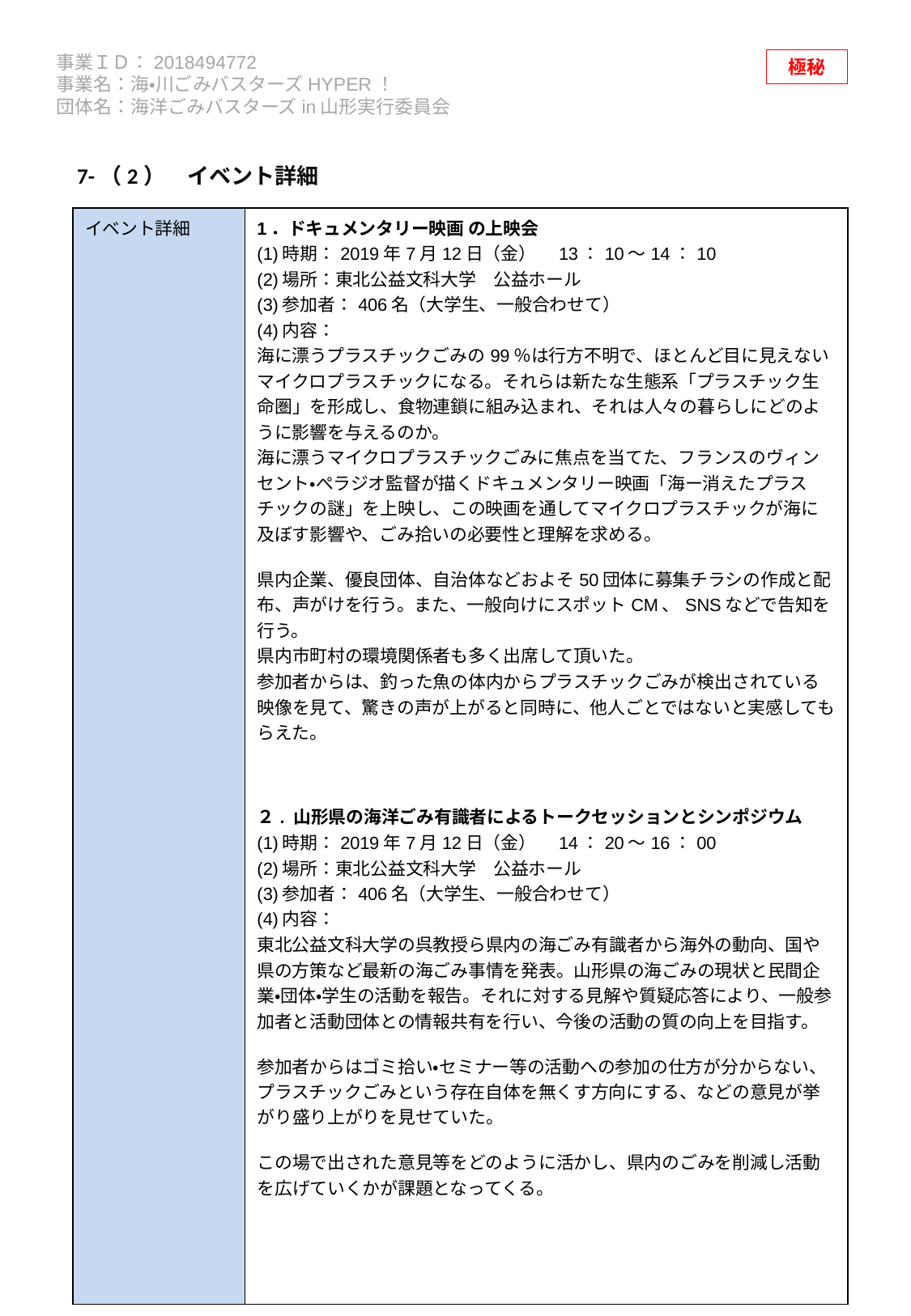

7-（2）　イベント詳細
| イベント詳細 | 1．ドキュメンタリー映画 の上映会 (1)時期：2019年7月12日（金）　13：10～14：10 (2)場所：東北公益文科大学　公益ホール (3)参加者：406名（大学生、一般合わせて） (4)内容： 海に漂うプラスチックごみの99％は行方不明で、ほとんど目に見えないマイクロプラスチックになる。それらは新たな生態系「プラスチック生命圏」を形成し、食物連鎖に組み込まれ、それは人々の暮らしにどのように影響を与えるのか。 海に漂うマイクロプラスチックごみに焦点を当てた、フランスのヴィンセント・ぺラジオ監督が描くドキュメンタリー映画「海ー消えたプラスチックの謎」を上映し、この映画を通してマイクロプラスチックが海に及ぼす影響や、ごみ拾いの必要性と理解を求める。 県内企業、優良団体、自治体などおよそ50団体に募集チラシの作成と配布、声がけを行う。また、一般向けにスポットCM、SNSなどで告知を行う。 県内市町村の環境関係者も多く出席して頂いた。 参加者からは、釣った魚の体内からプラスチックごみが検出されている映像を見て、驚きの声が上がると同時に、他人ごとではないと実感してもらえた。 ２. 山形県の海洋ごみ有識者によるトークセッションとシンポジウム (1)時期：2019年7月12日（金）　14：20～16：00 (2)場所：東北公益文科大学　公益ホール (3)参加者：406名（大学生、一般合わせて） (4)内容： 東北公益文科大学の呉教授ら県内の海ごみ有識者から海外の動向、国や県の方策など最新の海ごみ事情を発表。山形県の海ごみの現状と民間企業・団体・学生の活動を報告。それに対する見解や質疑応答により、一般参加者と活動団体との情報共有を行い、今後の活動の質の向上を目指す。 参加者からはゴミ拾い・セミナー等の活動への参加の仕方が分からない、 プラスチックごみという存在自体を無くす方向にする、などの意見が挙がり盛り上がりを見せていた。 この場で出された意見等をどのように活かし、県内のごみを削減し活動を広げていくかが課題となってくる。 |
| --- | --- |